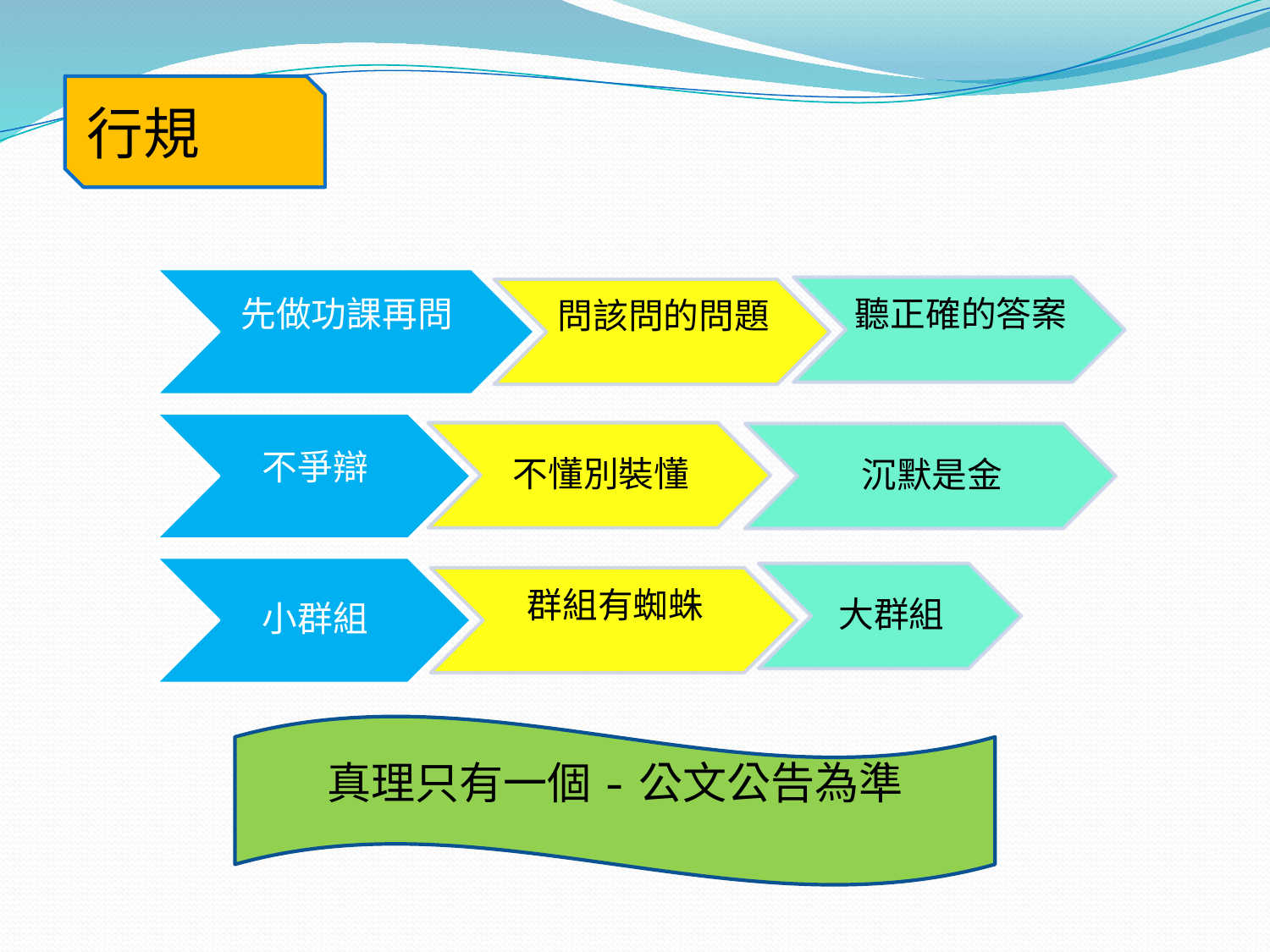

行規
先做功課再問

問該問的問題

聽正確的答案

不爭辯

不懂別裝懂
沉默是金
小群組
群組有蜘蛛

大群組
真理只有一個-公文公告為準